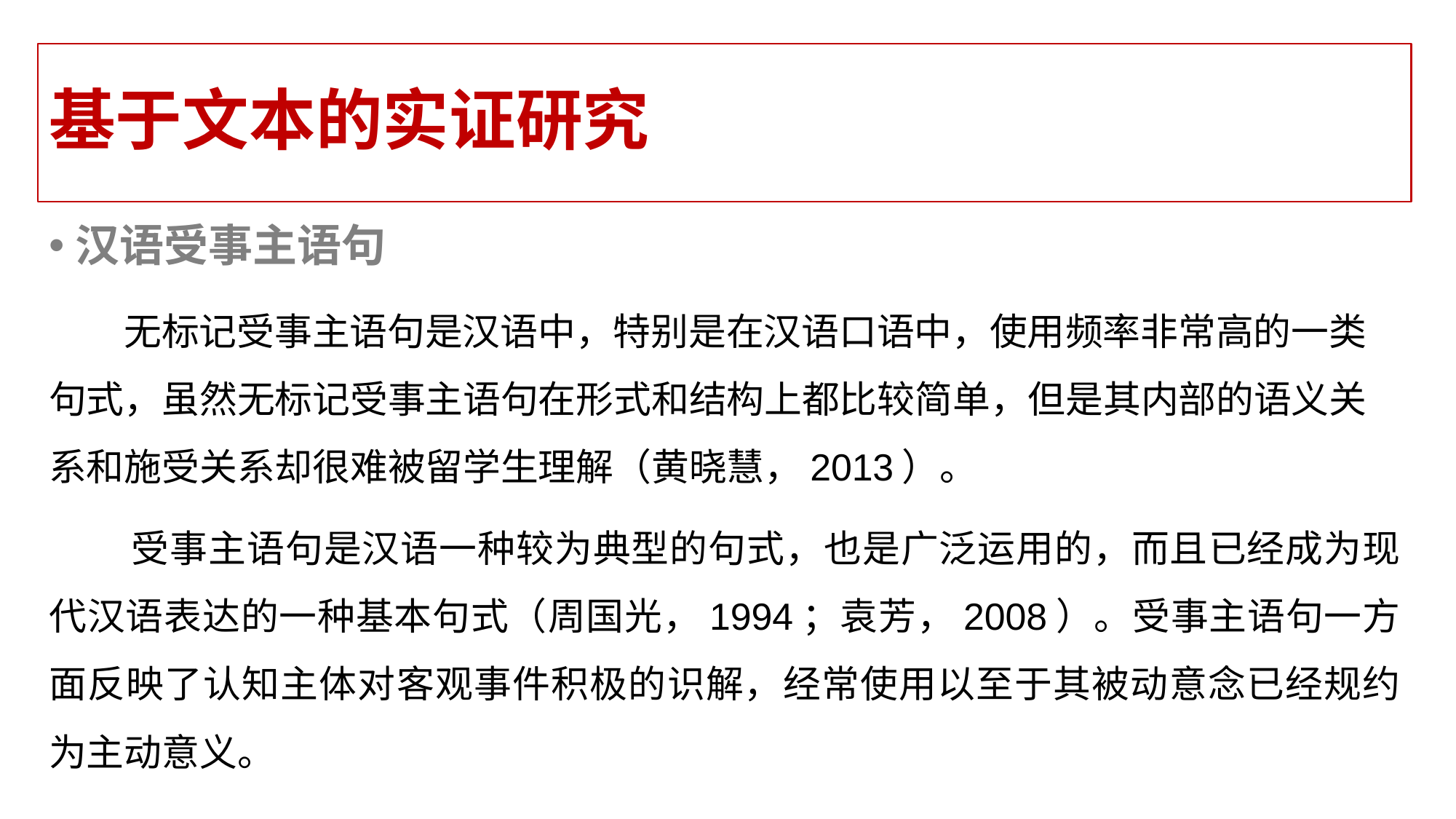

# 基于文本的实证研究
汉语受事主语句
        无标记受事主语句是汉语中，特别是在汉语口语中，使用频率非常高的一类句式，虽然无标记受事主语句在形式和结构上都比较简单，但是其内部的语义关系和施受关系却很难被留学生理解（黄晓慧，2013）。
        受事主语句是汉语一种较为典型的句式，也是广泛运用的，而且已经成为现代汉语表达的一种基本句式（周国光，1994；袁芳，2008）。受事主语句一方面反映了认知主体对客观事件积极的识解，经常使用以至于其被动意念已经规约为主动意义。